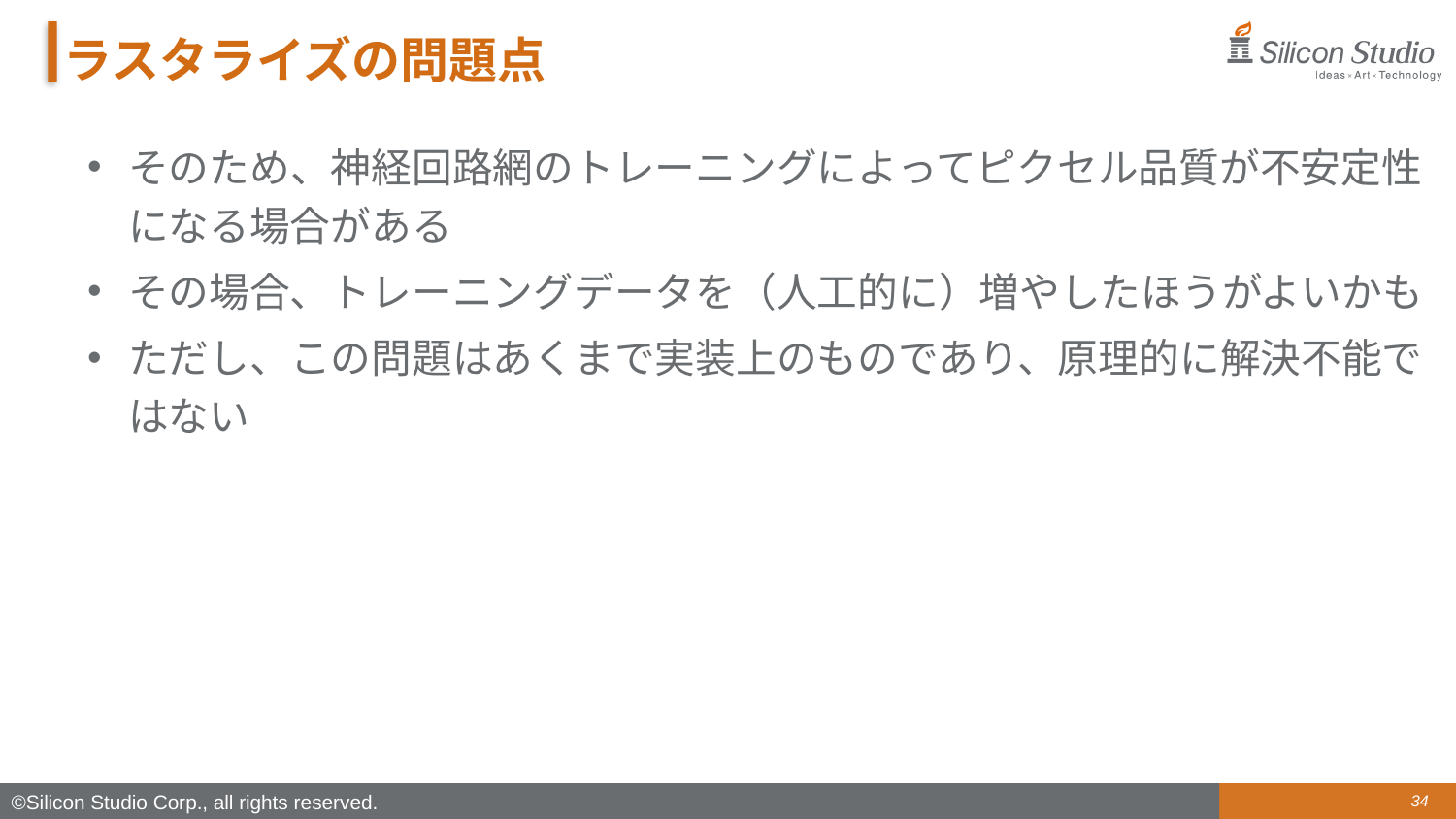

# ラスタライズの問題点
そのため、神経回路網のトレーニングによってピクセル品質が不安定性になる場合がある
その場合、トレーニングデータを（人工的に）増やしたほうがよいかも
ただし、この問題はあくまで実装上のものであり、原理的に解決不能ではない